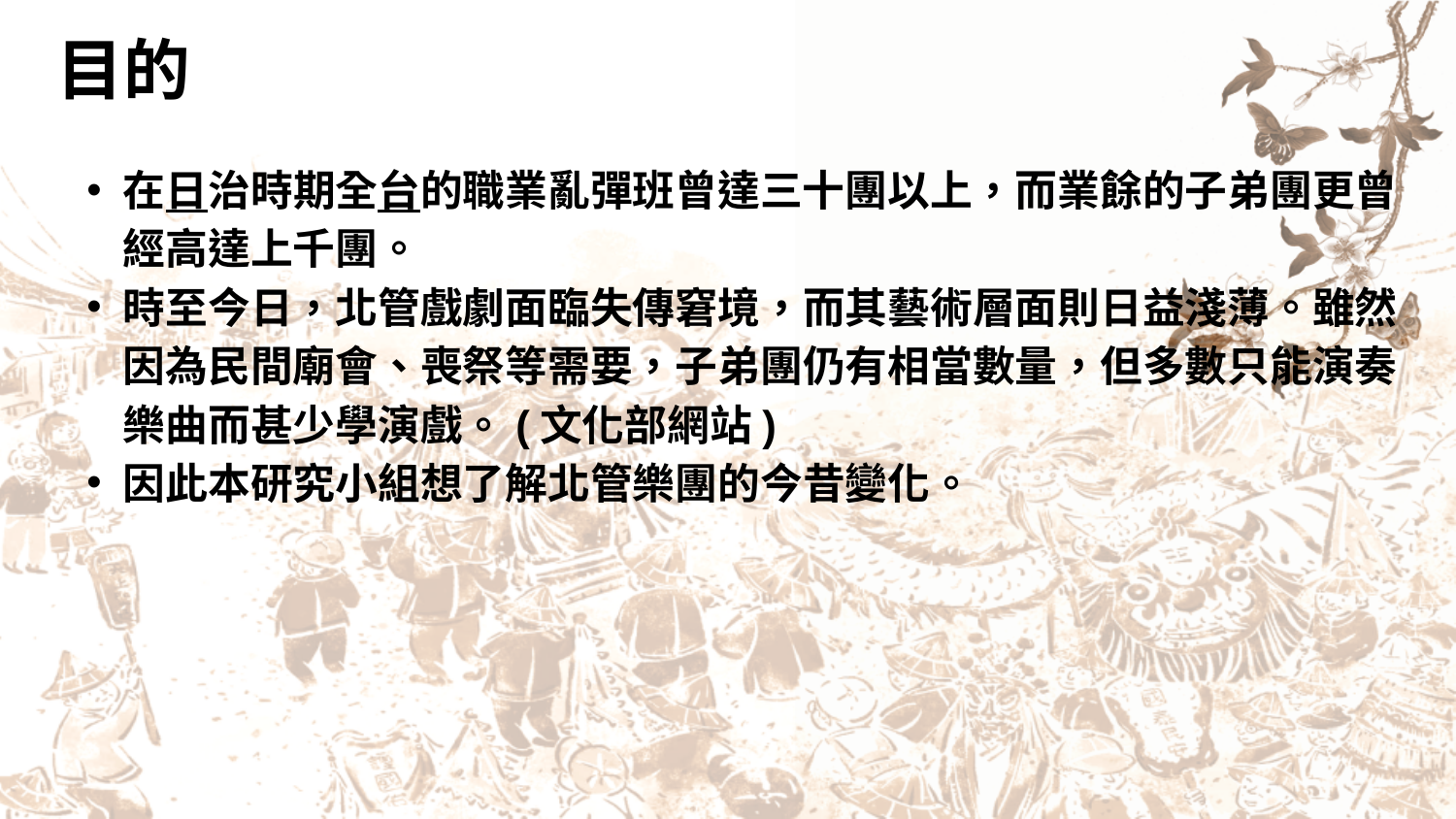

# 目的
在日治時期全台的職業亂彈班曾達三十團以上，而業餘的子弟團更曾經高達上千團。
時至今日，北管戲劇面臨失傳窘境，而其藝術層面則日益淺薄。雖然因為民間廟會、喪祭等需要，子弟團仍有相當數量，但多數只能演奏樂曲而甚少學演戲。(文化部網站)
因此本研究小組想了解北管樂團的今昔變化。